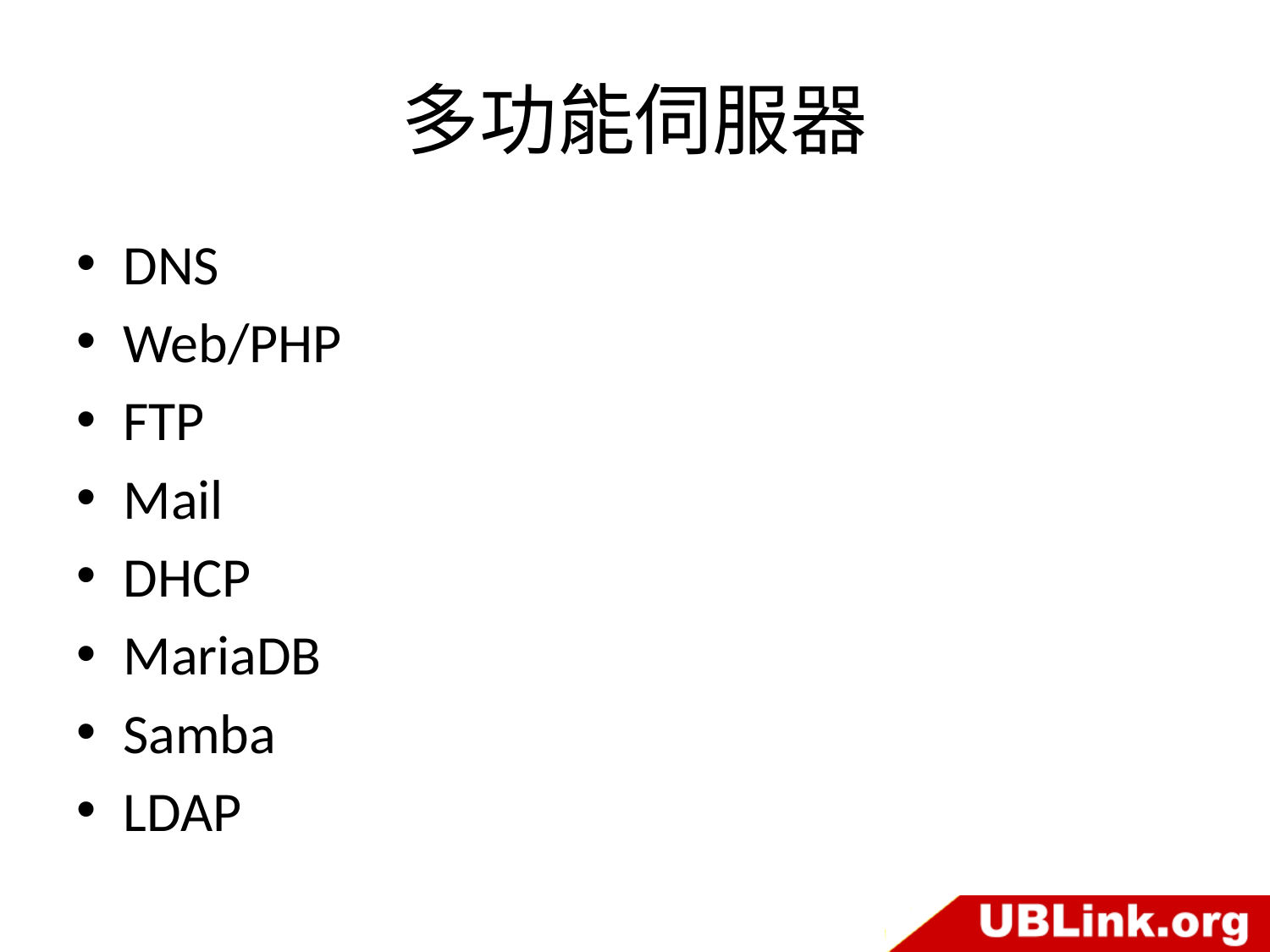

# 多功能伺服器
DNS
Web/PHP
FTP
Mail
DHCP
MariaDB
Samba
LDAP